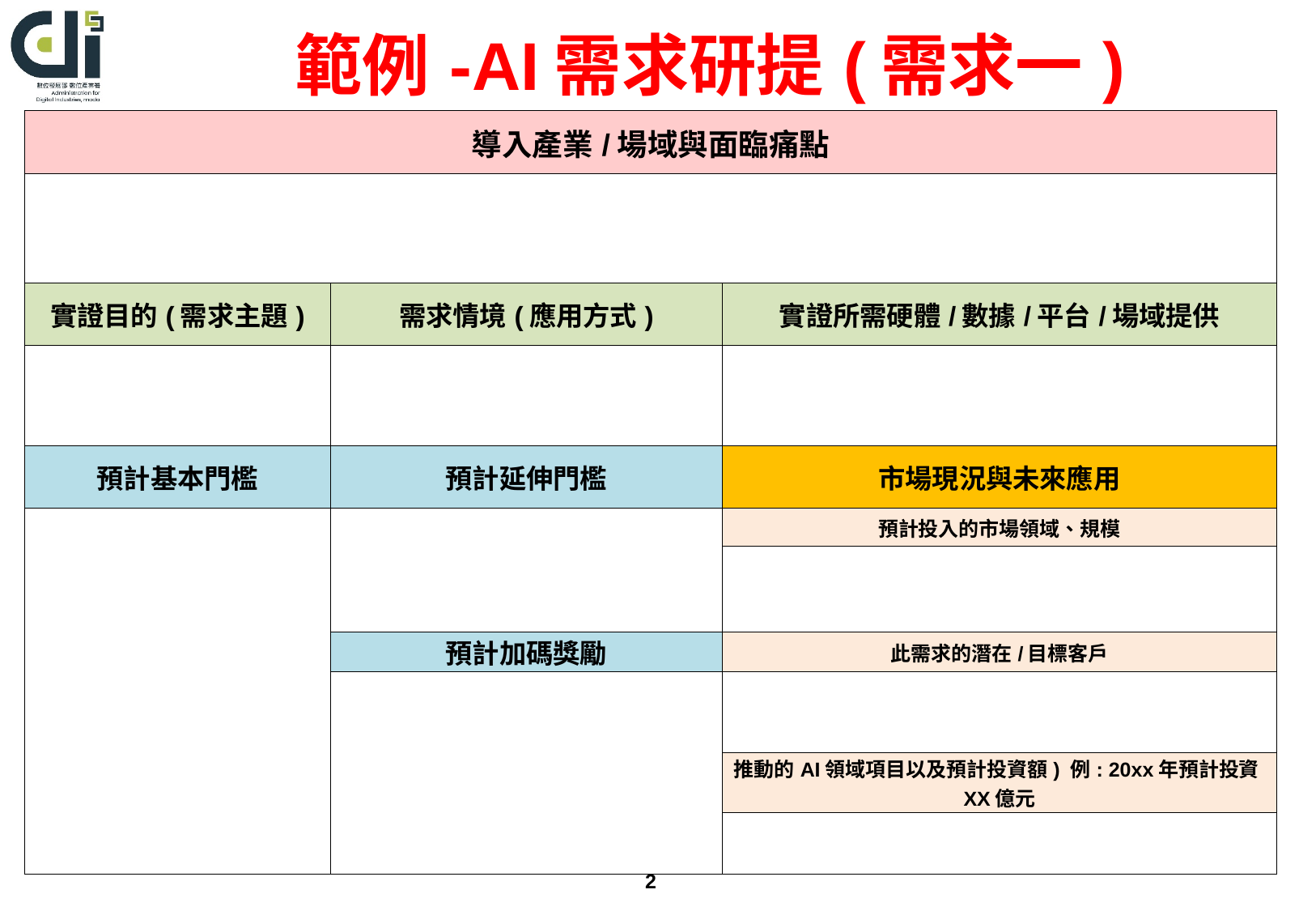

範例-AI需求研提(需求一)
| 導入產業/場域與面臨痛點 |  |  |
| --- | --- | --- |
|  |  |  |
| 實證目的(需求主題) | 需求情境(應用方式) | 實證所需硬體/數據/平台/場域提供 |
|  |  |  |
| 預計基本門檻 | 預計延伸門檻 | 市場現況與未來應用 |
|  |  | 預計投入的市場領域、規模 |
|  |  |  |
|  | 預計加碼獎勵 | 此需求的潛在/目標客戶 |
|  |  |  |
|  |  | 推動的AI領域項目以及預計投資額) 例: 20xx年預計投資XX億元 |
|  |  |  |
2